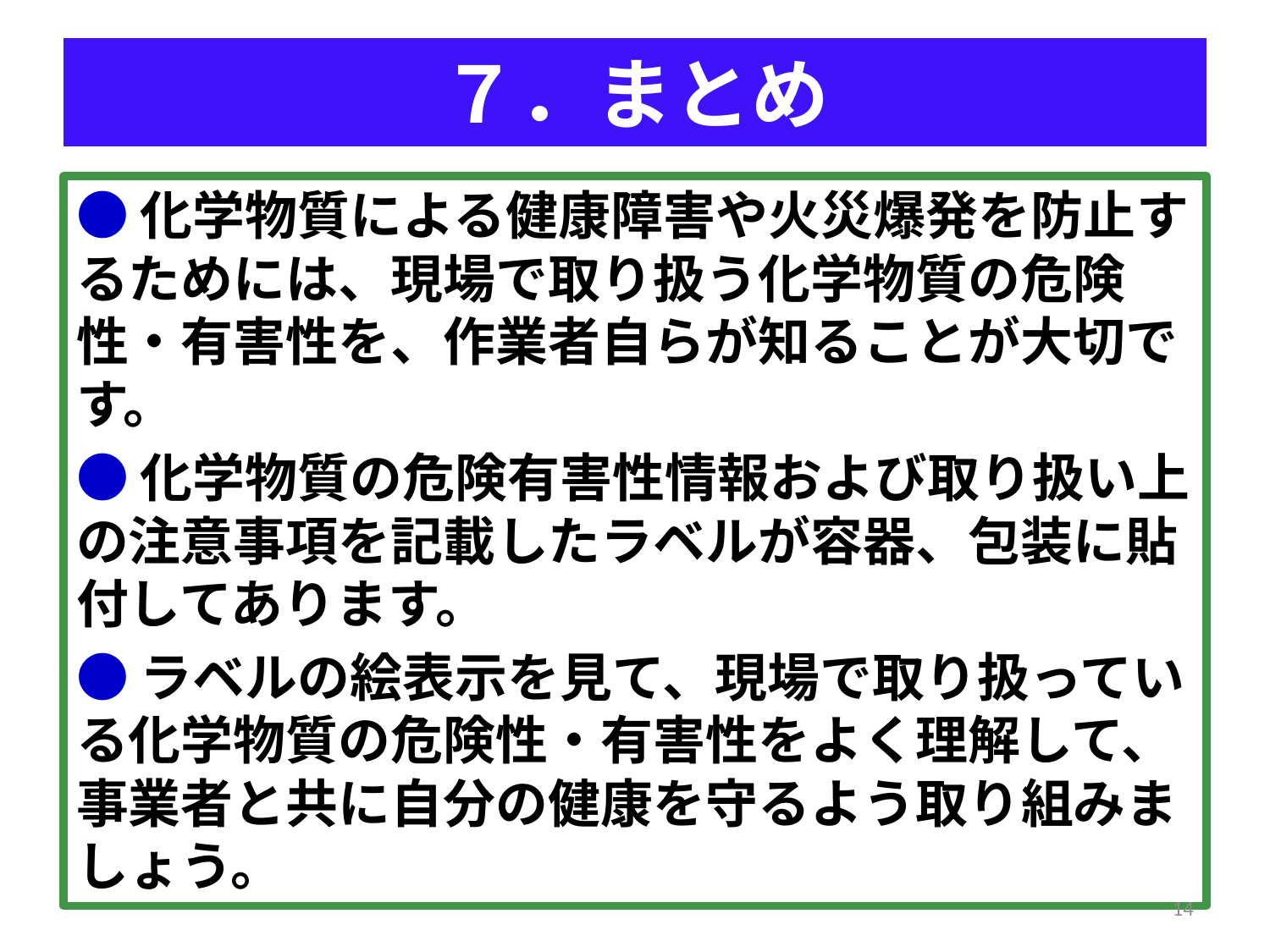

# ７．まとめ
●化学物質による健康障害や火災爆発を防止するためには、現場で取り扱う化学物質の危険性・有害性を、作業者自らが知ることが大切です。
●化学物質の危険有害性情報および取り扱い上の注意事項を記載したラベルが容器、包装に貼付してあります。
●ラベルの絵表示を見て、現場で取り扱っている化学物質の危険性・有害性をよく理解して、事業者と共に自分の健康を守るよう取り組みましょう。
14